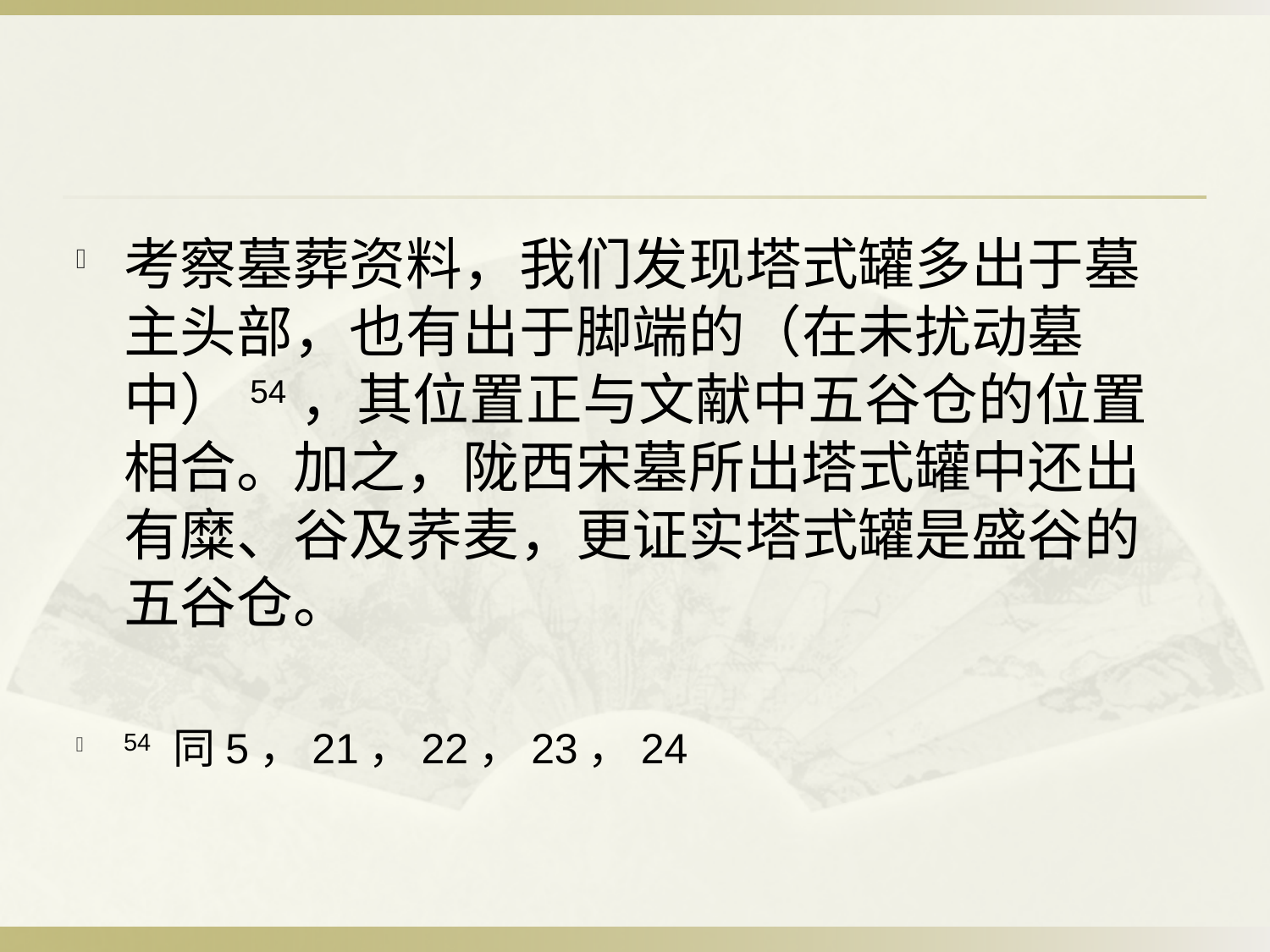

#
考察墓葬资料，我们发现塔式罐多出于墓主头部，也有出于脚端的（在未扰动墓中）54，其位置正与文献中五谷仓的位置相合。加之，陇西宋墓所出塔式罐中还出有糜、谷及荞麦，更证实塔式罐是盛谷的五谷仓。

54 同5，21，22，23，24